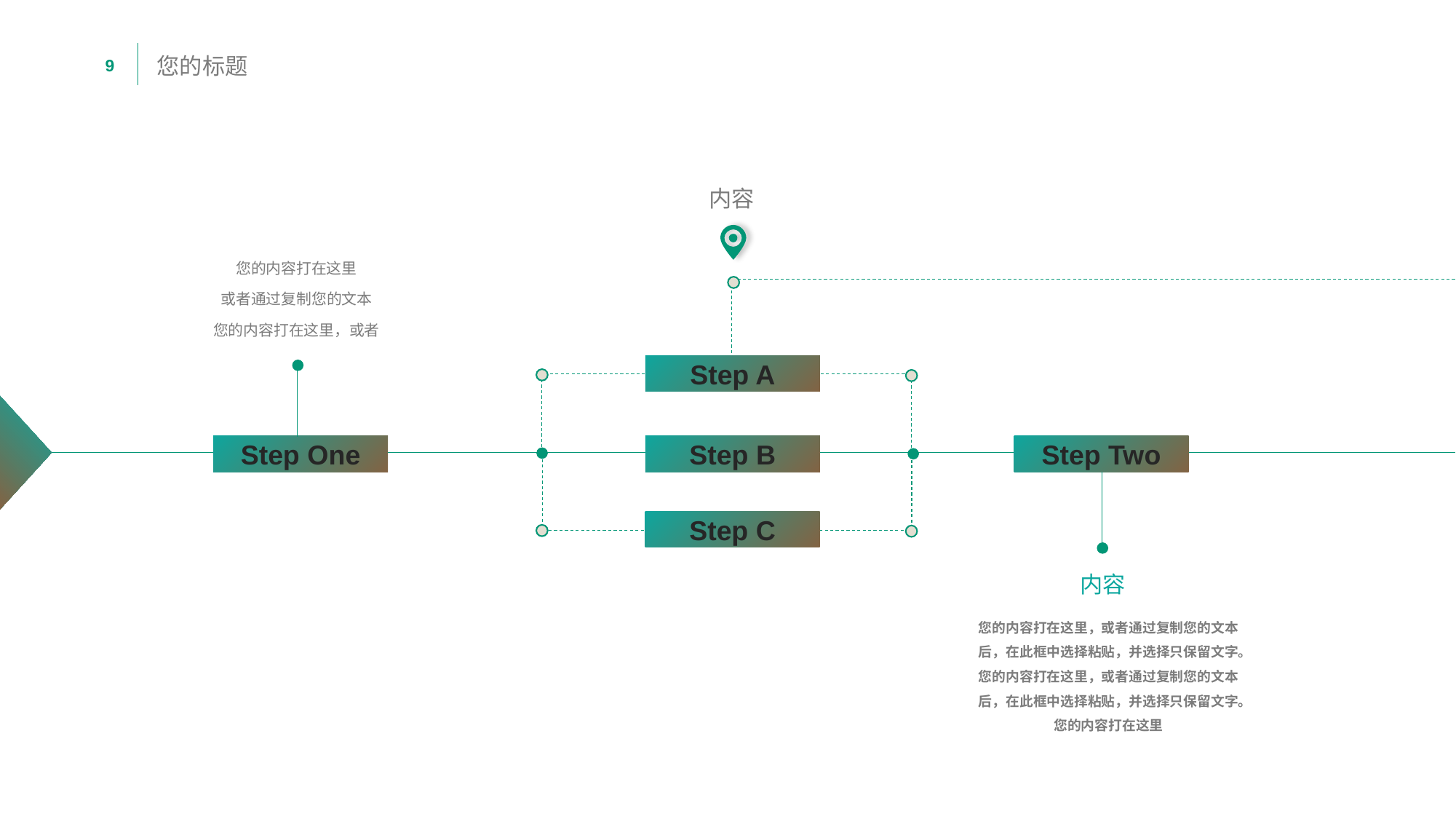

您的标题
内容

您的内容打在这里

或者通过复制您的文本
您的内容打在这里，或者
Step A

Step One
Step B
Step Two

Step C

内容
您的内容打在这里，或者通过复制您的文本后，在此框中选择粘贴，并选择只保留文字。您的内容打在这里，或者通过复制您的文本后，在此框中选择粘贴，并选择只保留文字。您的内容打在这里